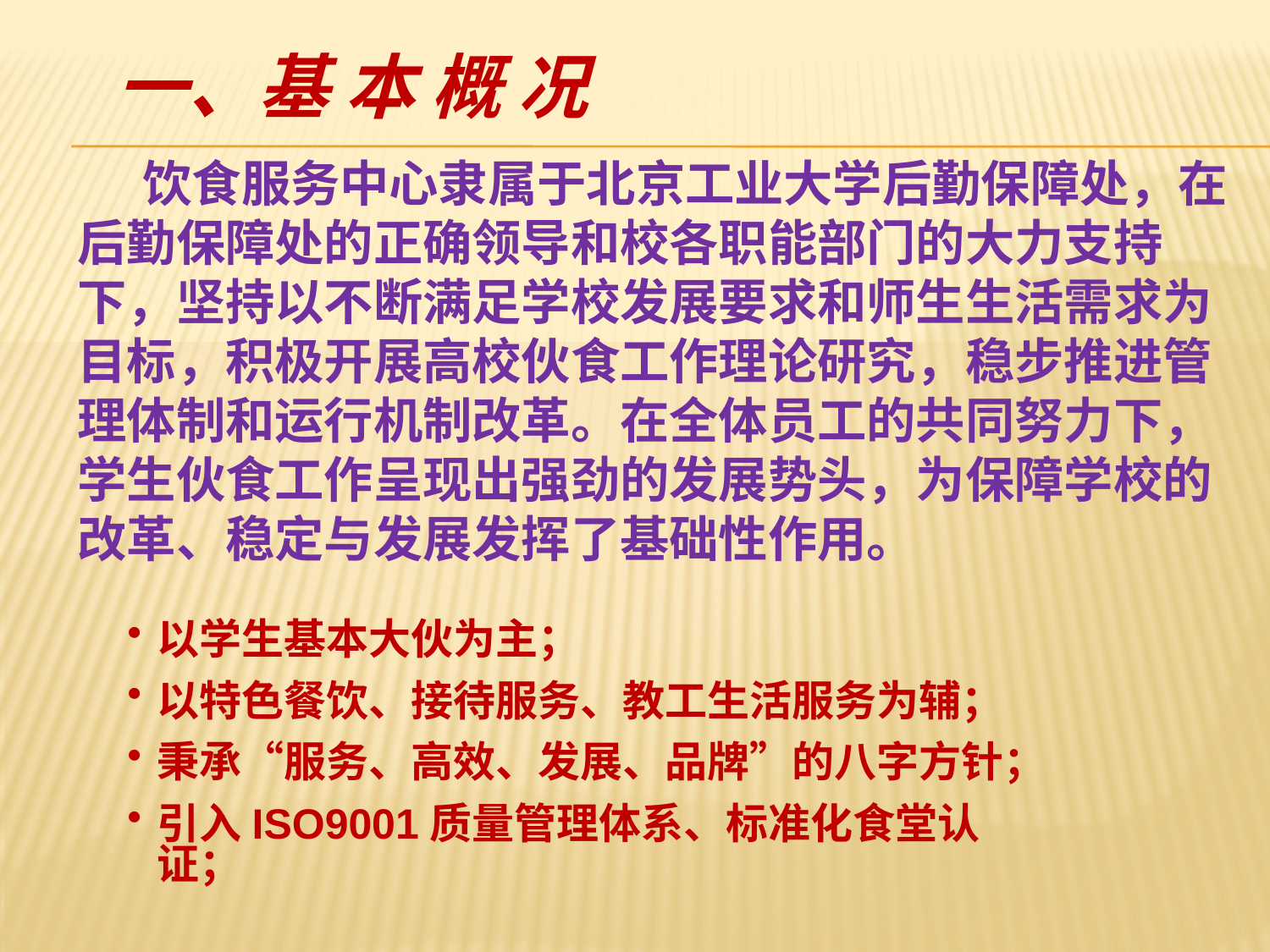

一、基 本 概 况
        饮食服务中心隶属于北京工业大学后勤保障处，在后勤保障处的正确领导和校各职能部门的大力支持下，坚持以不断满足学校发展要求和师生生活需求为目标，积极开展高校伙食工作理论研究，稳步推进管理体制和运行机制改革。在全体员工的共同努力下，学生伙食工作呈现出强劲的发展势头，为保障学校的改革、稳定与发展发挥了基础性作用。

以学生基本大伙为主；
以特色餐饮、接待服务、教工生活服务为辅；
秉承“服务、高效、发展、品牌”的八字方针；
引入ISO9001质量管理体系、标准化食堂认证；